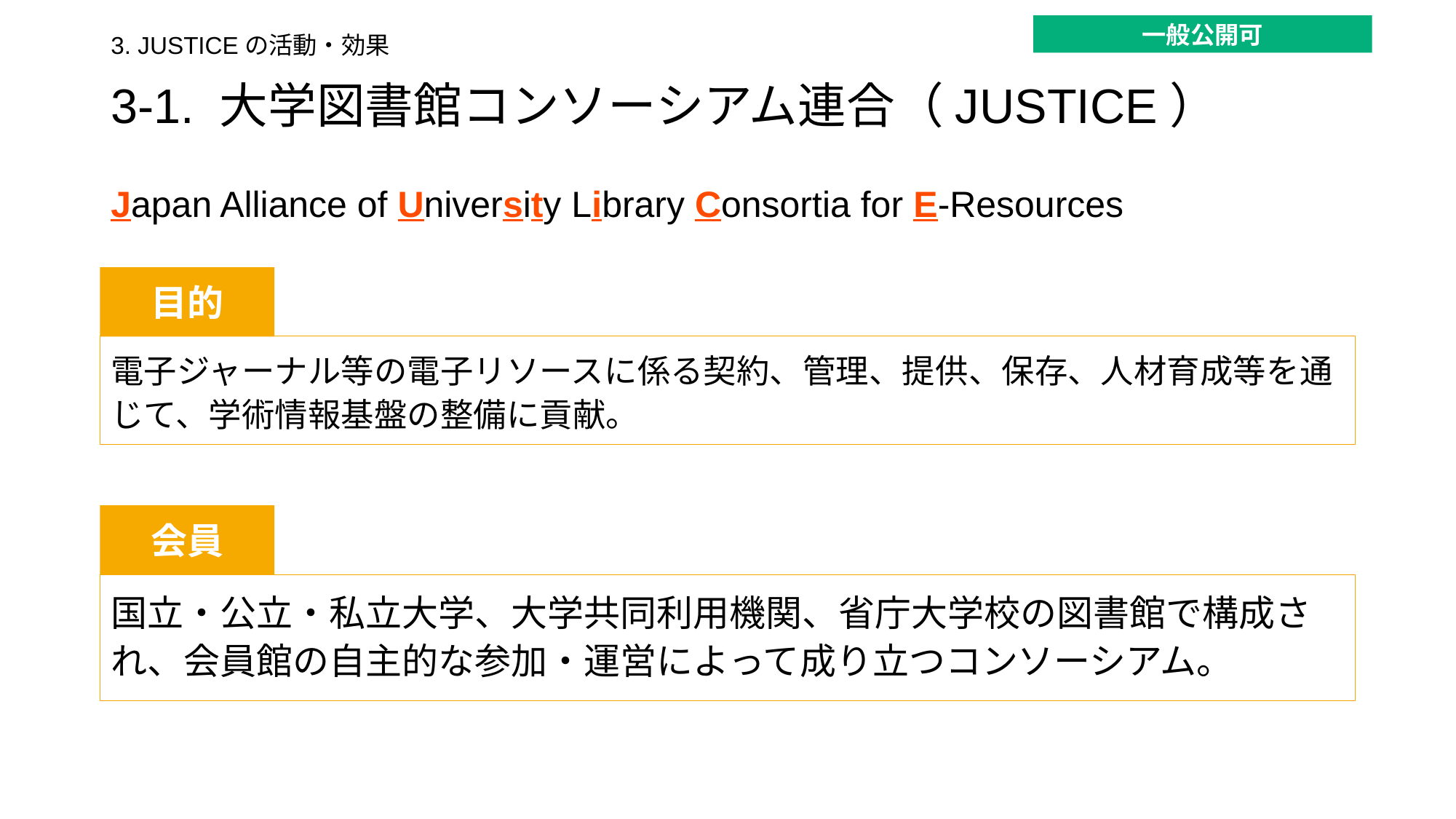

一般公開可
3. JUSTICEの活動・効果

# 3-1. 大学図書館コンソーシアム連合（JUSTICE）
Japan Alliance of University Library Consortia for E-Resources
目的
電子ジャーナル等の電子リソースに係る契約、管理、提供、保存、人材育成等を通じて、学術情報基盤の整備に貢献。
会員
国立・公立・私立大学、大学共同利用機関、省庁大学校の図書館で構成され、会員館の自主的な参加・運営によって成り立つコンソーシアム。